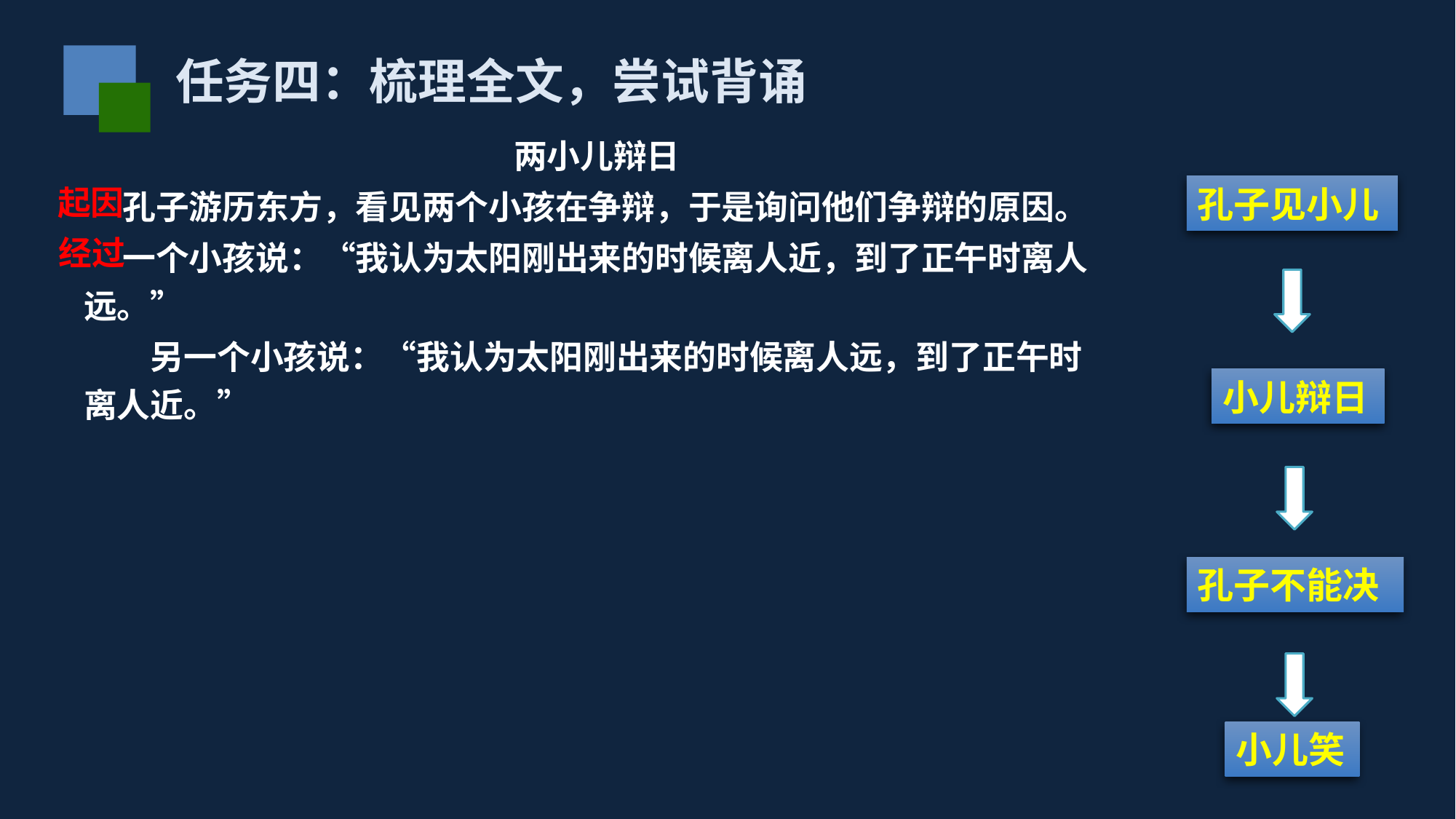

任务四：梳理全文，尝试背诵
两小儿辩日
    孔子游历东方，看见两个小孩在争辩，于是询问他们争辩的原因。
    一个小孩说：“我认为太阳刚出来的时候离人近，到了正午时离人远。”
　　另一个小孩说：“我认为太阳刚出来的时候离人远，到了正午时离人近。”

孔子见小儿
起因
经过

小儿辩日

孔子不能决

小儿笑